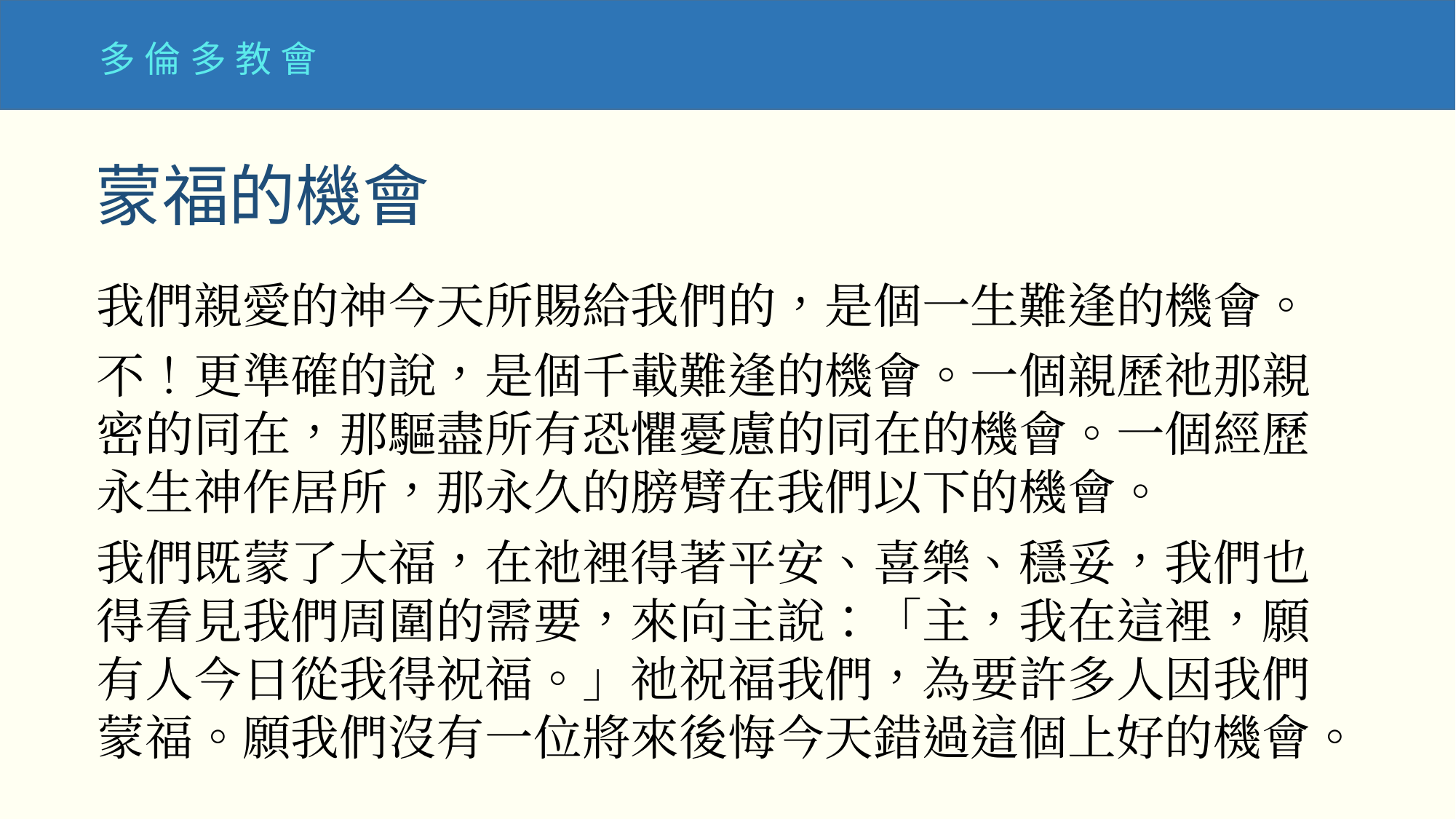

多倫多教會
蒙福的機會
我們親愛的神今天所賜給我們的，是個一生難逢的機會。
不！更準確的說，是個千載難逢的機會。一個親歷祂那親密的同在，那驅盡所有恐懼憂慮的同在的機會。一個經歷永生神作居所，那永久的膀臂在我們以下的機會。
我們既蒙了大福，在祂裡得著平安、喜樂、穩妥，我們也得看見我們周圍的需要，來向主說：「主，我在這裡，願有人今日從我得祝福。」祂祝福我們，為要許多人因我們蒙福。願我們沒有一位將來後悔今天錯過這個上好的機會。